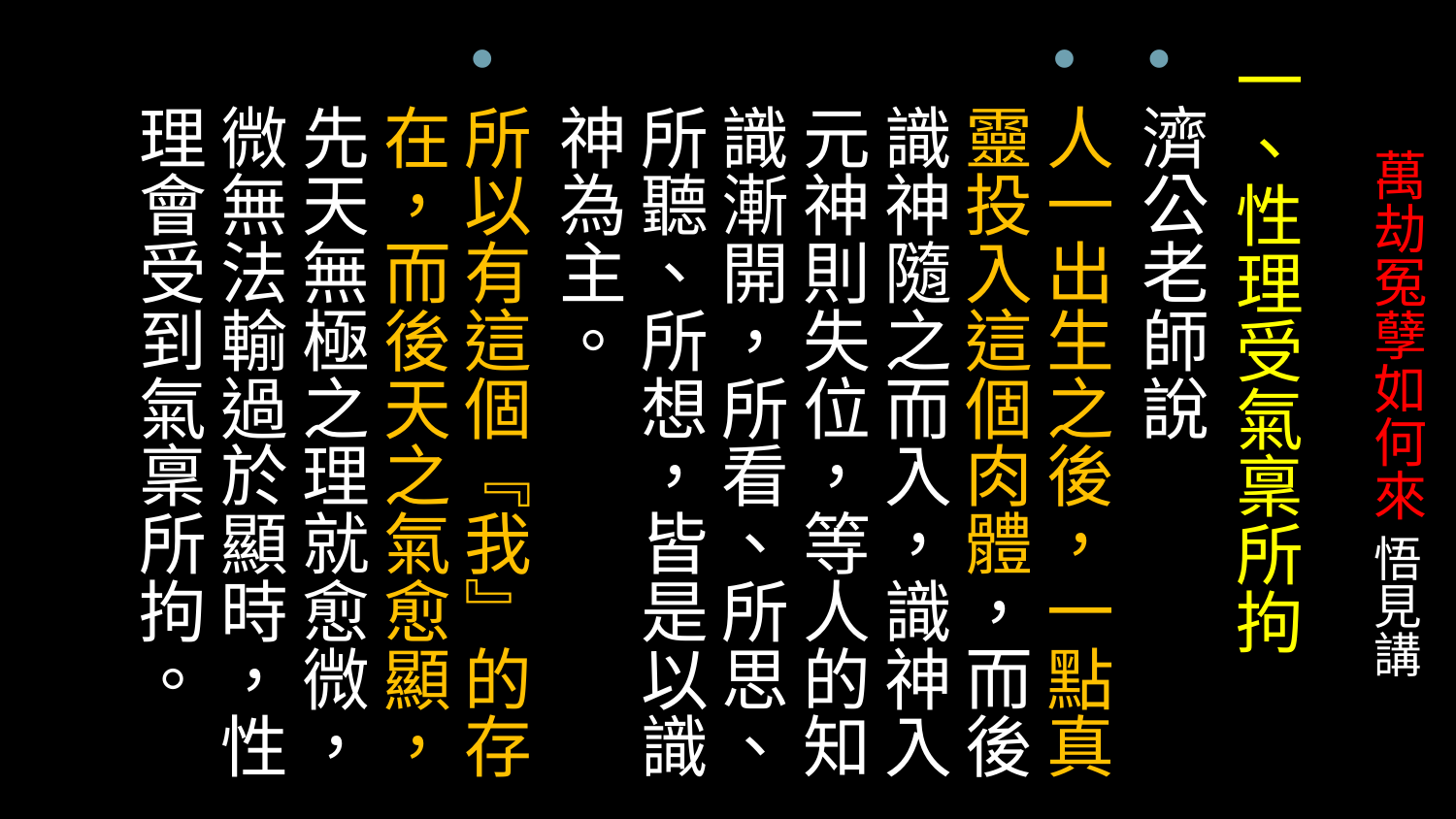

一、性理受氣稟所拘
濟公老師說
人一出生之後，一點真靈投入這個肉體，而後識神隨之而入，識神入元神則失位，等人的知識漸開，所看、所思、所聽、所想，皆是以識神為主。
所以有這個『我』的存在，而後天之氣愈顯，先天無極之理就愈微，微無法輸過於顯時，性理會受到氣稟所拘。

# 萬劫冤孽如何來 悟見講